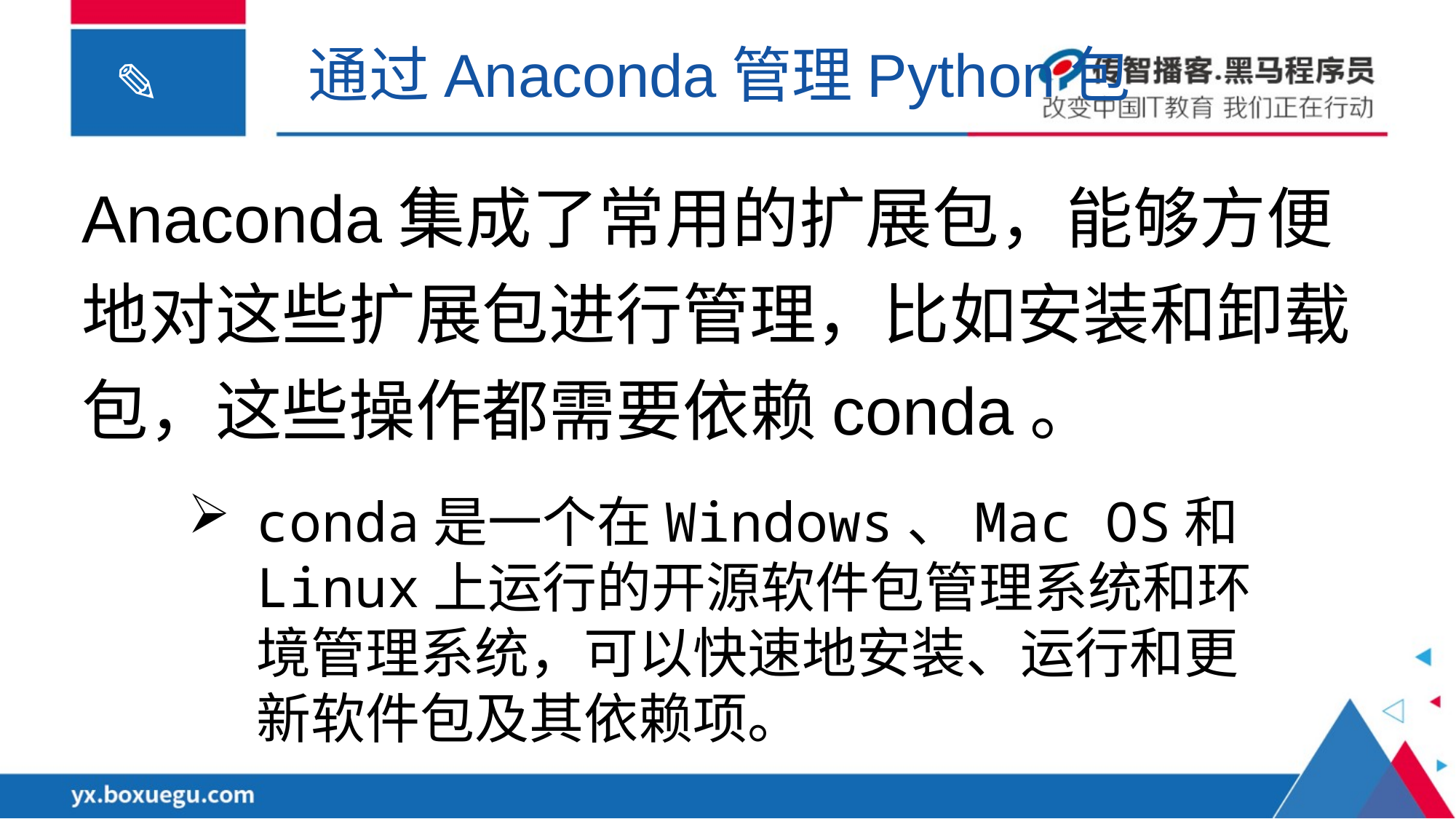

通过Anaconda管理Python包
Anaconda集成了常用的扩展包，能够方便地对这些扩展包进行管理，比如安装和卸载包，这些操作都需要依赖conda。
conda是一个在Windows、Mac OS和Linux上运行的开源软件包管理系统和环境管理系统，可以快速地安装、运行和更新软件包及其依赖项。